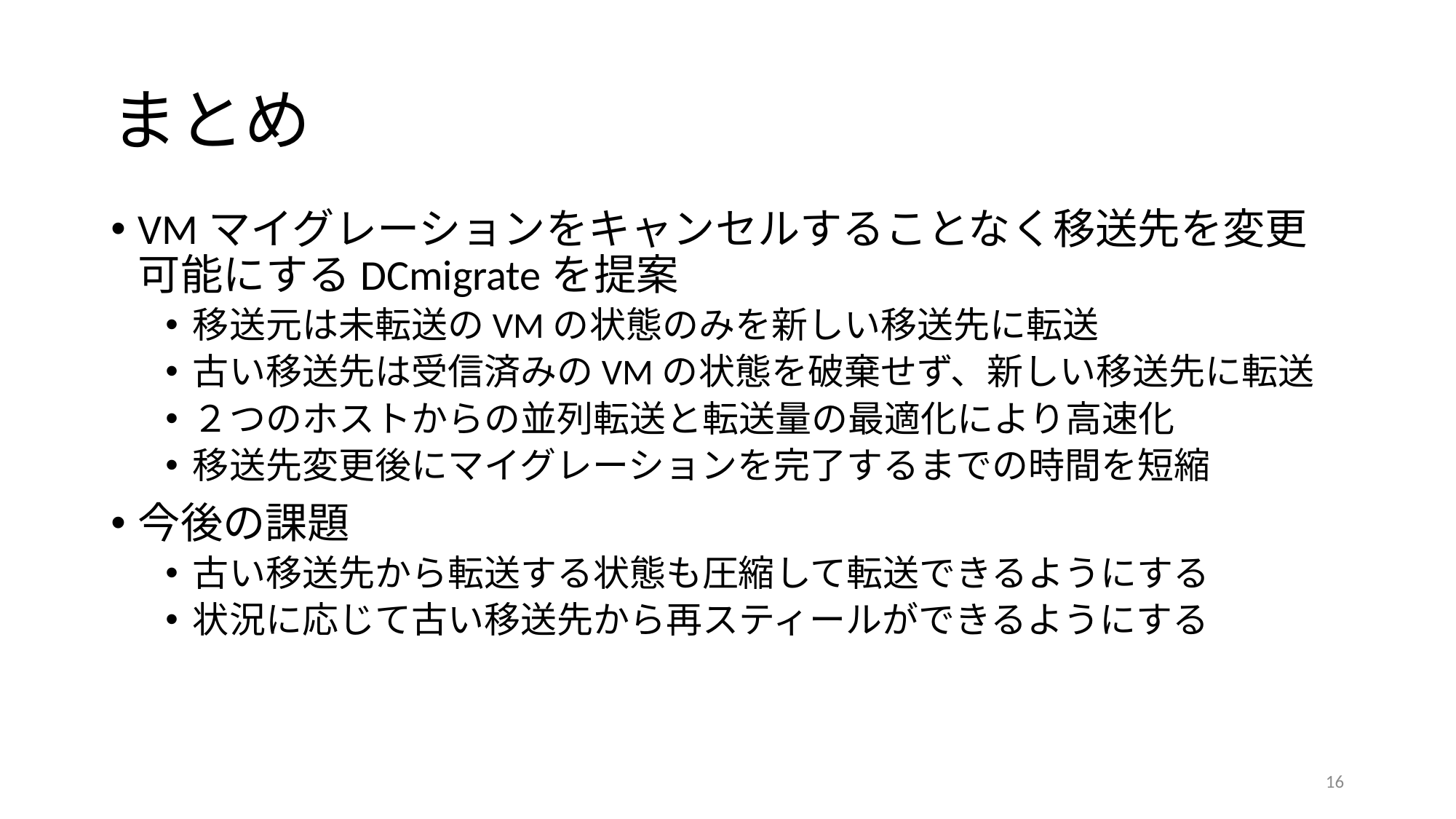

# まとめ
VMマイグレーションをキャンセルすることなく移送先を変更可能にするDCmigrateを提案
移送元は未転送のVMの状態のみを新しい移送先に転送
古い移送先は受信済みのVMの状態を破棄せず、新しい移送先に転送
２つのホストからの並列転送と転送量の最適化により高速化
移送先変更後にマイグレーションを完了するまでの時間を短縮
今後の課題
古い移送先から転送する状態も圧縮して転送できるようにする
状況に応じて古い移送先から再スティールができるようにする
16